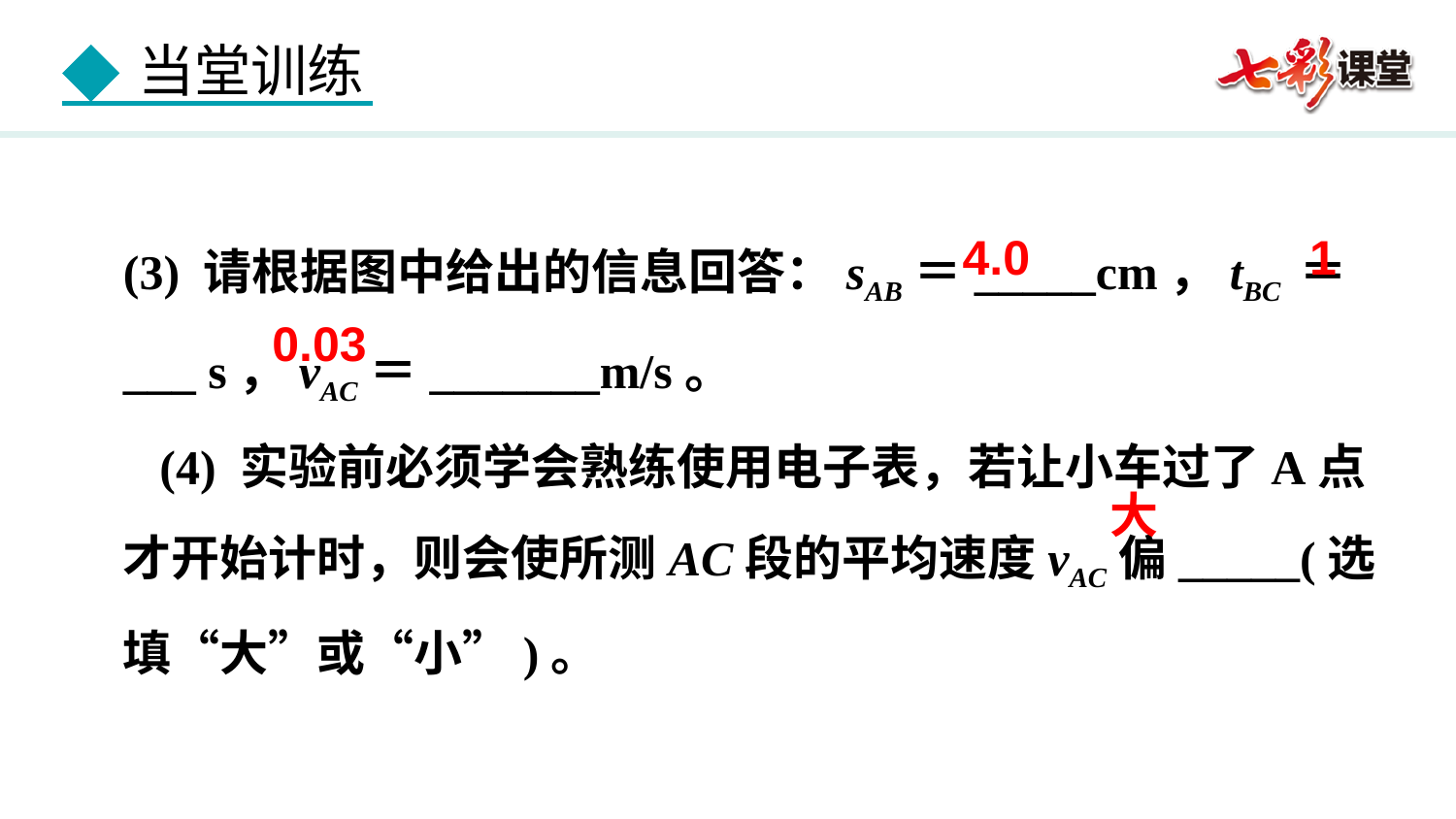

(3) 请根据图中给出的信息回答：sAB＝_____cm，tBC ＝___ s，vAC＝_______m/s。
   (4) 实验前必须学会熟练使用电子表，若让小车过了A点才开始计时，则会使所测AC段的平均速度vAC偏_____(选填“大”或“小”)。
4.0
1
0.03
大